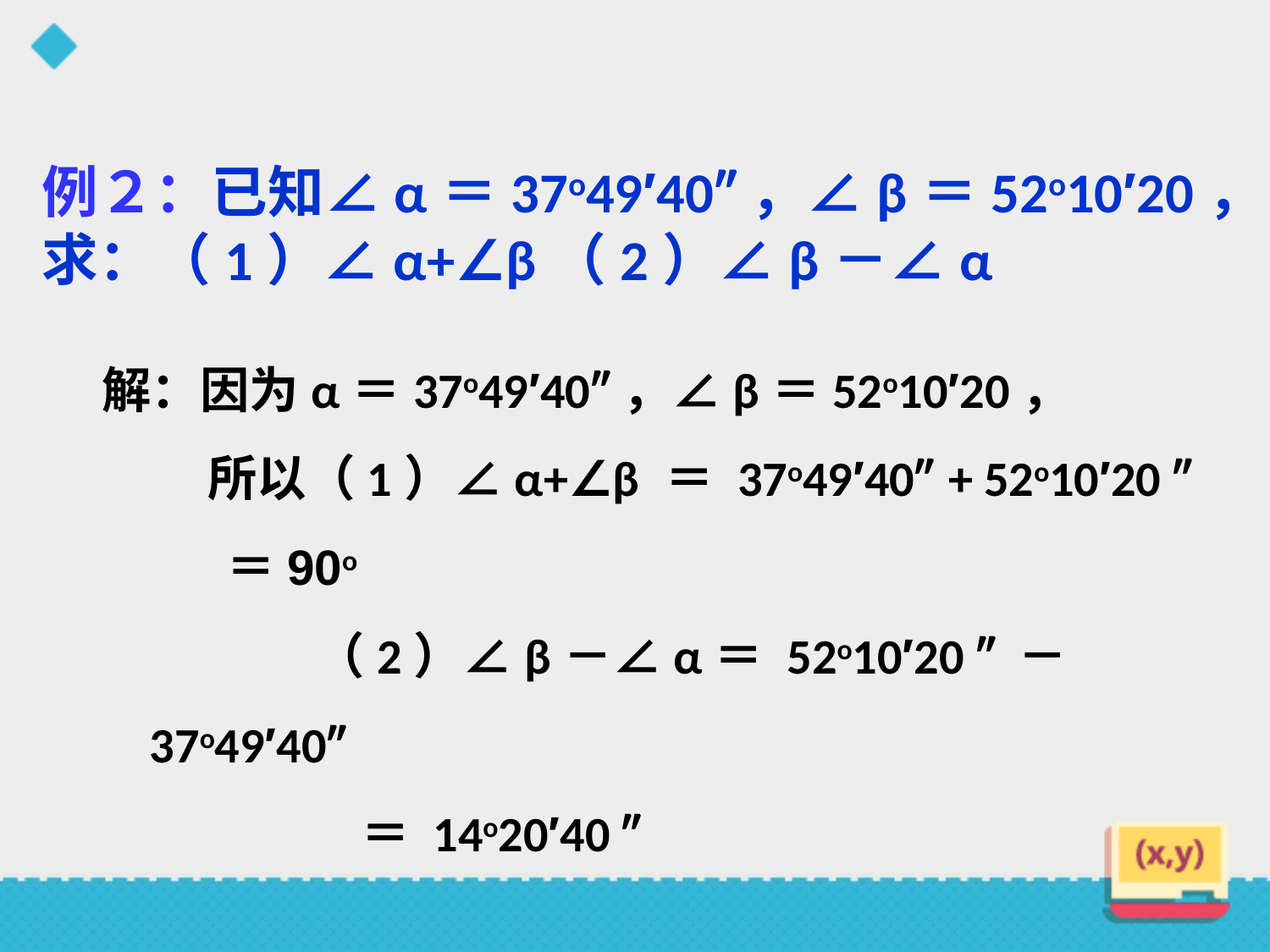

例２：已知∠α＝37o49′40″，∠β＝52o10′20，
求：（1）∠α+∠β（2）∠β－∠α

解：因为α＝37o49′40″，∠β＝52o10′20，
　     所以（1）∠α+∠β ＝ 37o49′40″ + 52o10′20 ″
          ＝90o
                  （2）∠β－∠α＝ 52o10′20 ″ － 37o49′40″
                      ＝ 14o20′40 ″